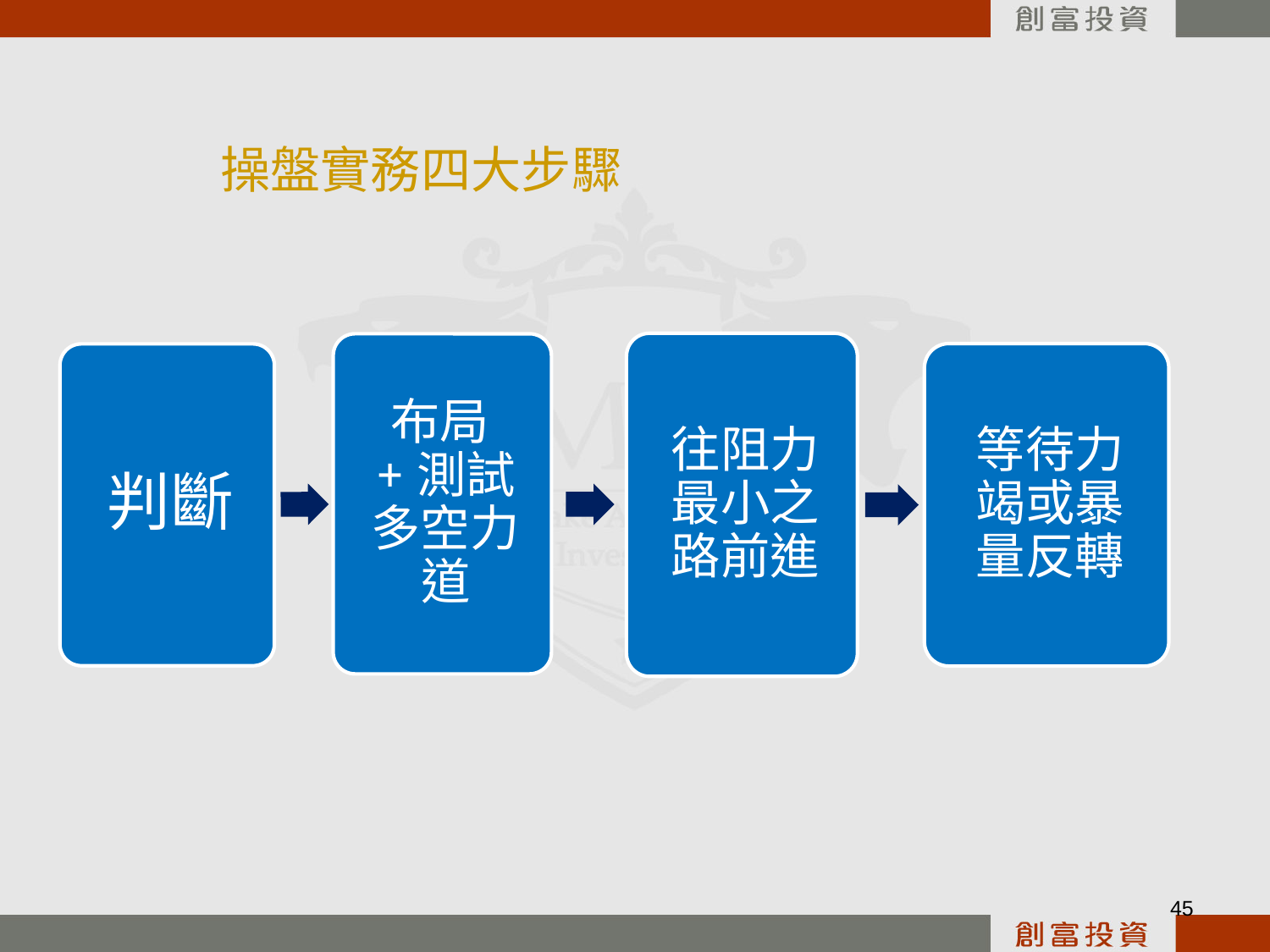

# 操盤實務四大步驟
判斷

布局+測試多空力道

往阻力最小之路前進

等待力竭或暴量反轉
45